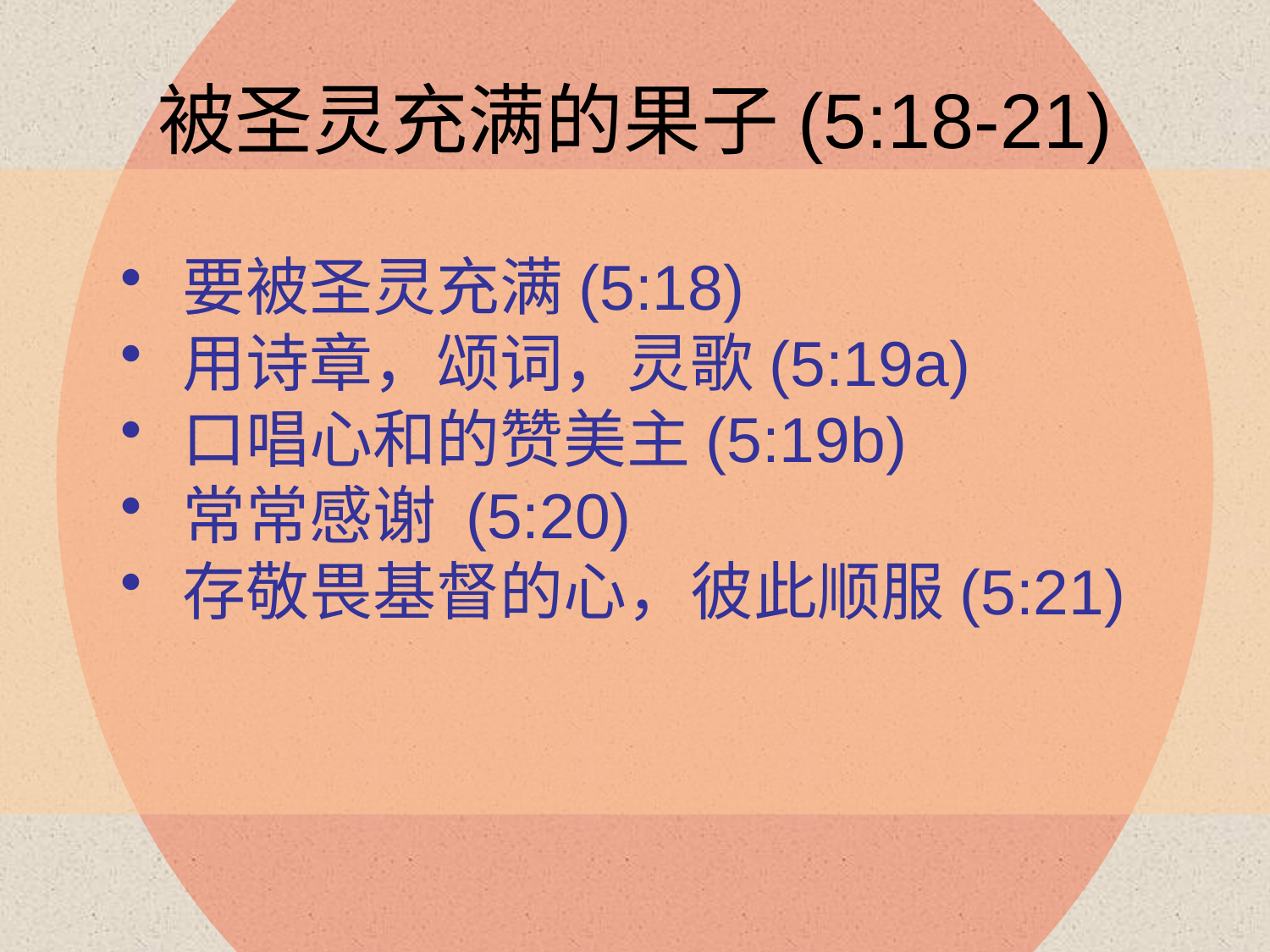

被圣灵充满的果子(5:18-21)

要被圣灵充满(5:18)
用诗章，颂词，灵歌(5:19a)
口唱心和的赞美主(5:19b)
常常感谢 (5:20)
存敬畏基督的心，彼此顺服(5:21)